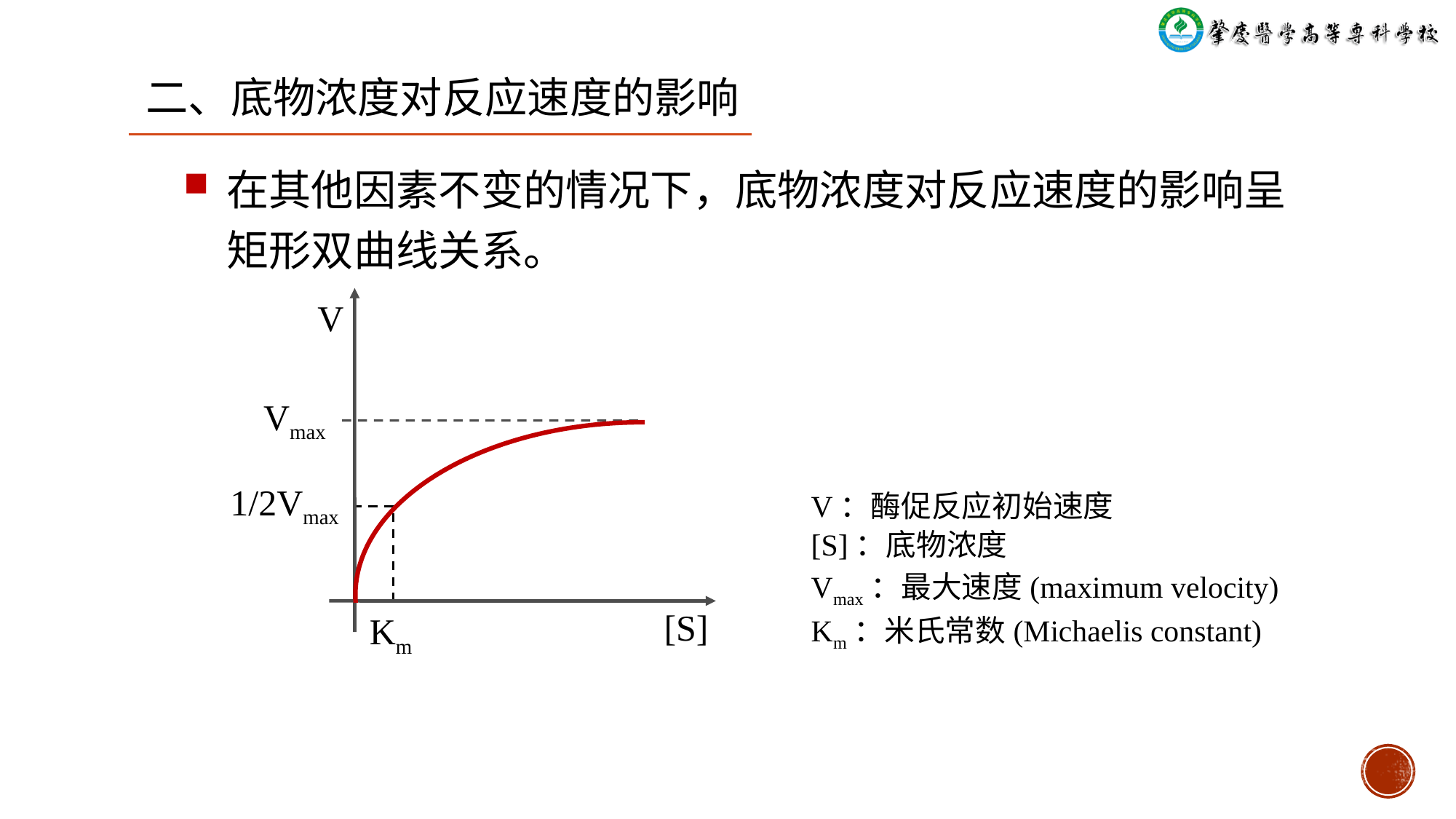

二、底物浓度对反应速度的影响
在其他因素不变的情况下，底物浓度对反应速度的影响呈矩形双曲线关系。

V
Vmax

1/2Vmax

Km
[S]
V：酶促反应初始速度
[S]：底物浓度
Vmax：最大速度(maximum velocity)
Km：米氏常数(Michaelis constant)